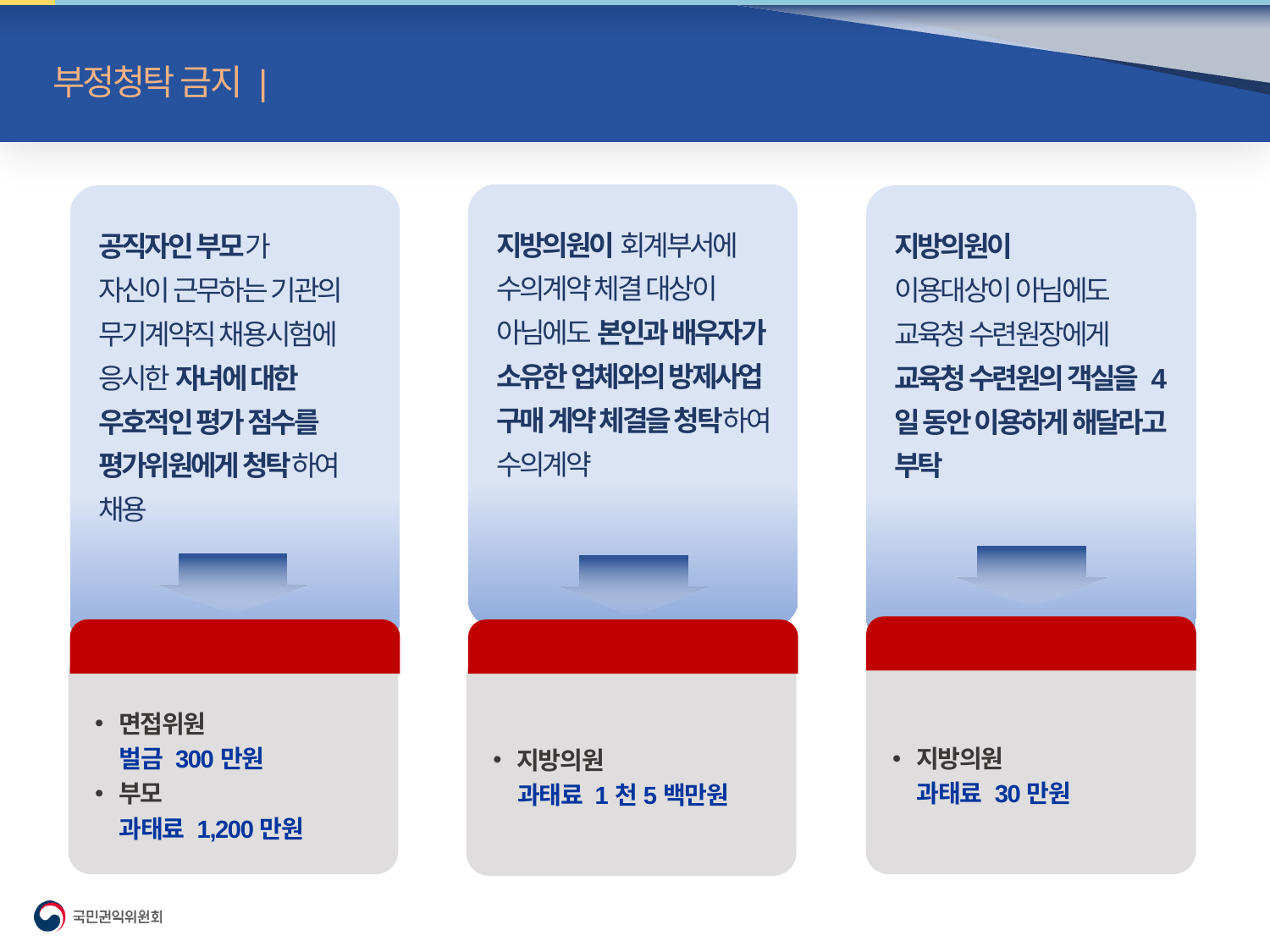

부정청탁 금지 | 주요판례(1)
지방의원이 회계부서에 수의계약 체결 대상이 아님에도 본인과 배우자가 소유한 업체와의 방제사업 구매 계약 체결을 청탁하여 수의계약

공직자인 부모가
자신이 근무하는 기관의 무기계약직 채용시험에 응시한 자녀에 대한 우호적인 평가 점수를 평가위원에게 청탁하여 채용
지방의원이
이용대상이 아님에도 교육청 수련원장에게 교육청 수련원의 객실을 4일 동안 이용하게 해달라고 부탁

제9호(공공기관 재화 및 용역)
제3호(채용.인사)
제7호(계약)
면접위원
   벌금 300만원
부모
   과태료 1,200만원
지방의원
   과태료 30만원
지방의원
   과태료 1천5백만원